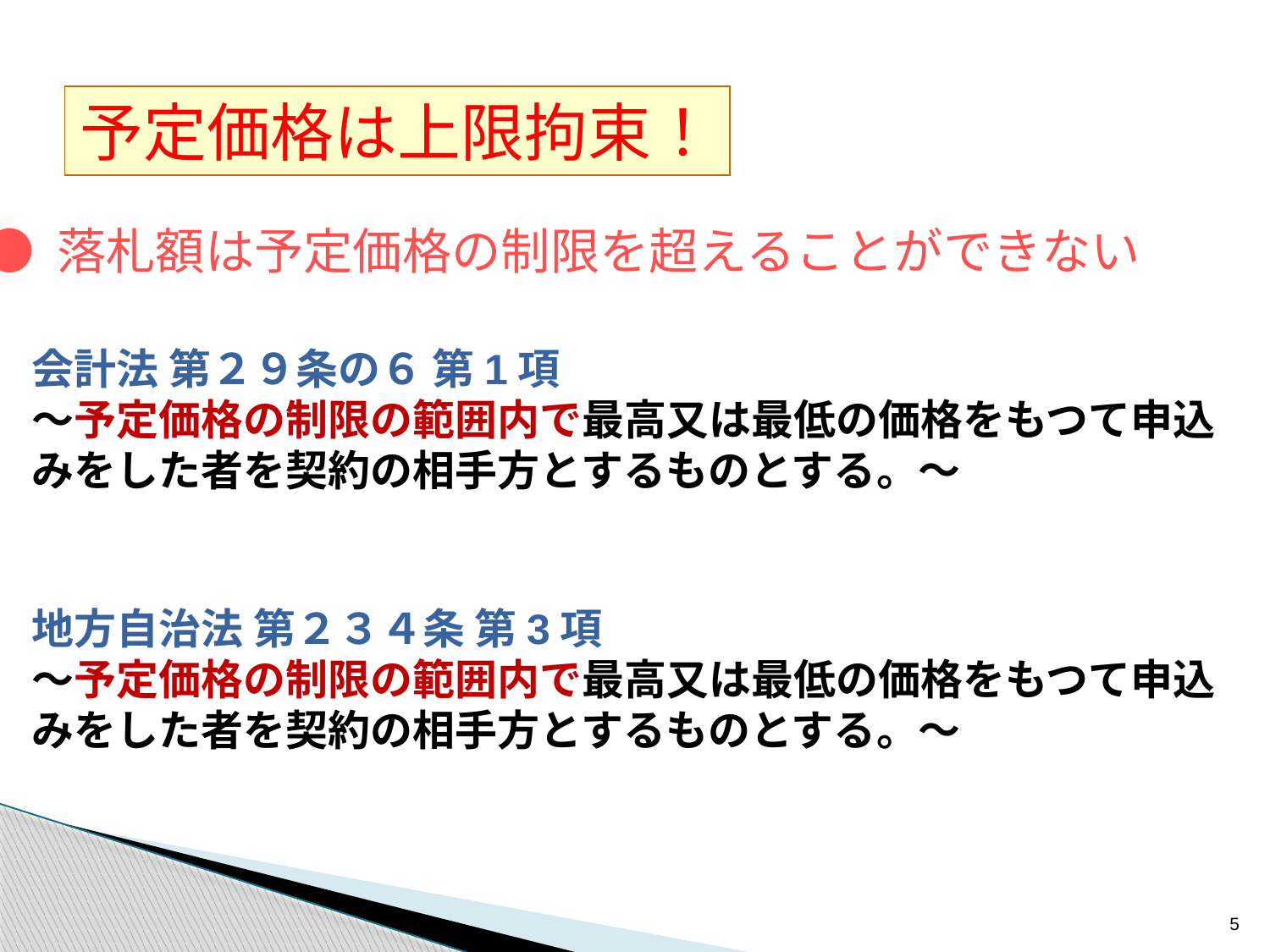

予定価格は上限拘束！
● 落札額は予定価格の制限を超えることができない
会計法 第２９条の６ 第1項
～予定価格の制限の範囲内で最高又は最低の価格をもつて申込みをした者を契約の相手方とするものとする。～
地方自治法 第２３４条 第3項
～予定価格の制限の範囲内で最高又は最低の価格をもつて申込みをした者を契約の相手方とするものとする。～
5